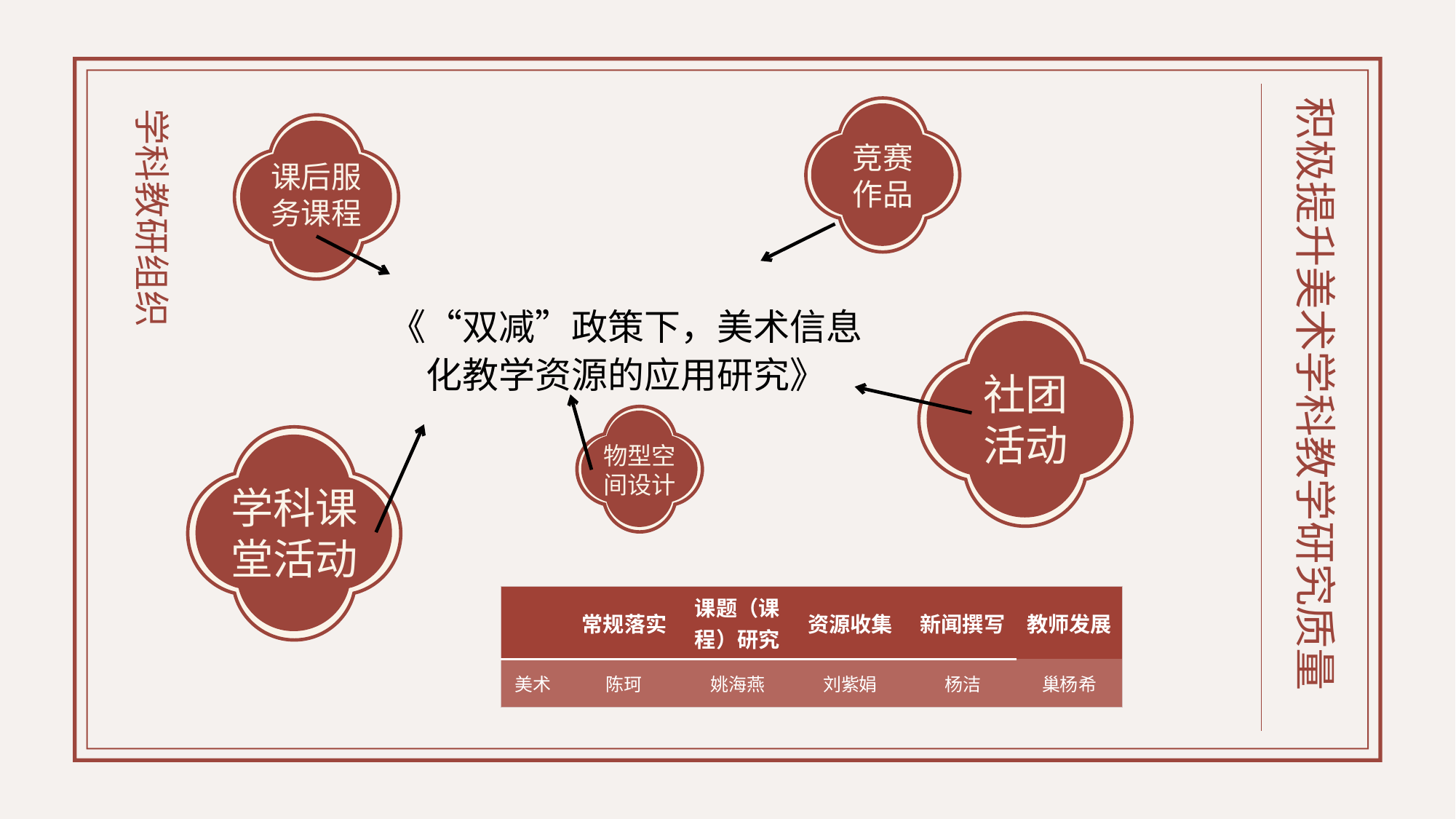

积极提升美术学科教学研究质量

竞赛
作品
学科教研组织

课后服务课程
《“双减”政策下，美术信息化教学资源的应用研究》

社团
活动

物型空间设计

学科课堂活动
|  | 常规落实 | 课题（课程）研究 | 资源收集 | 新闻撰写 | 教师发展 |
| --- | --- | --- | --- | --- | --- |
| 美术 | 陈珂 | 姚海燕 | 刘紫娟 | 杨洁 | 巢杨希 |